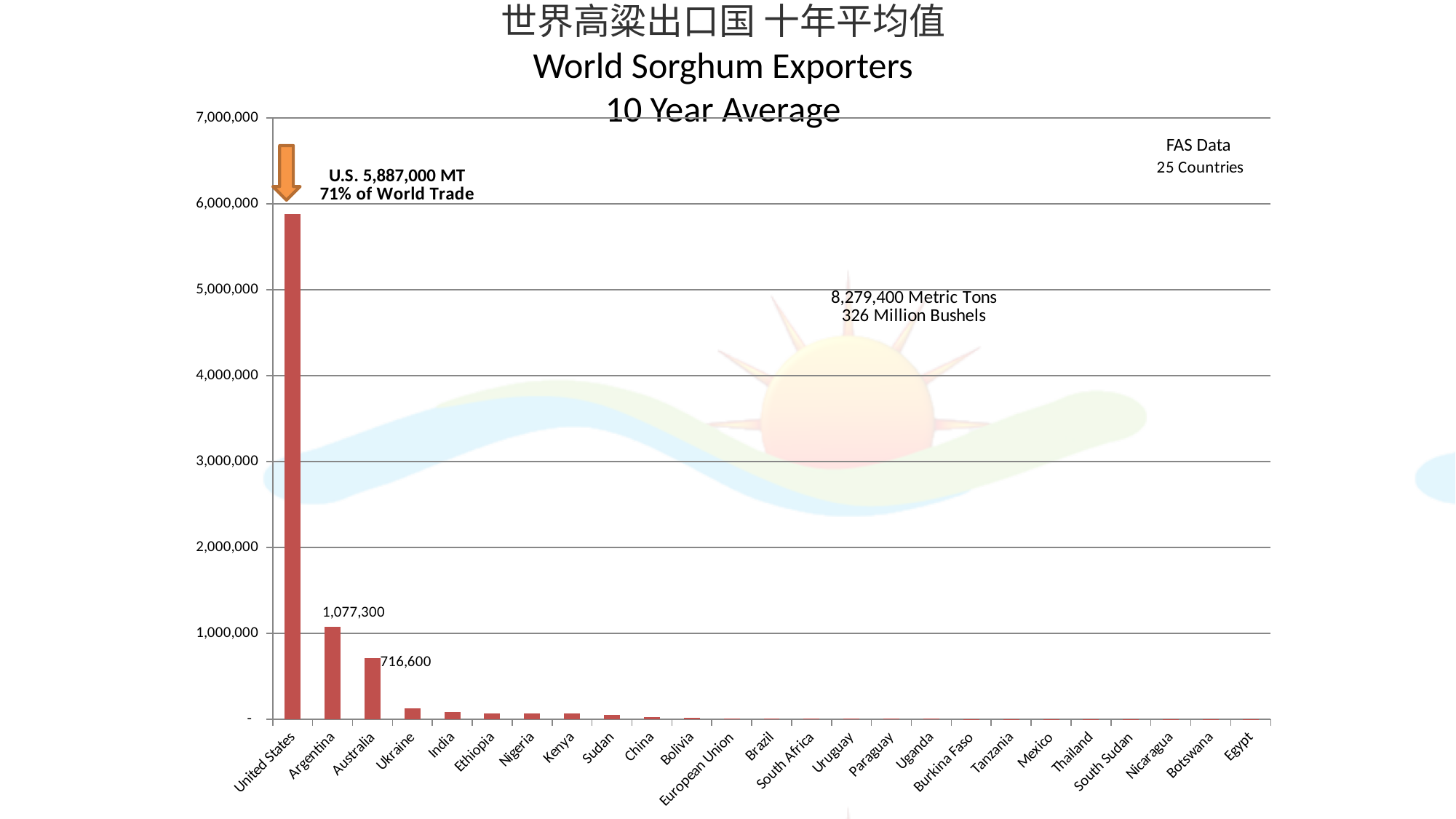

世界高粱出口国 十年平均值
World Sorghum Exporters
10 Year Average

### Chart

| Category |  |
|---|---|
| United States | 5887100.0 |
| Argentina | 1077300.0 |
| Australia | 716600.0 |
| Ukraine | 130300.00000000001 |
| India | 84100.0 |
| Ethiopia | 70000.0 |
| Nigeria | 70000.0 |
| Kenya | 66000.0 |
| Sudan | 48500.0 |
| China | 25900.0 |
| Bolivia | 19200.0 |
| European Union | 12800.0 |
| Brazil | 12200.0 |
| South Africa | 10300.0 |
| Uruguay | 9800.0 |
| Paraguay | 8200.0 |
| Uganda | 7000.0 |
| Burkina Faso | 5500.0 |
| Tanzania | 5500.0 |
| Mexico | 4200.0 |
| Thailand | 3400.0 |
| South Sudan | 3000.0 |
| Nicaragua | 2100.0 |
| Botswana | 200.0 |
| Egypt | 200.0 |
FAS Data